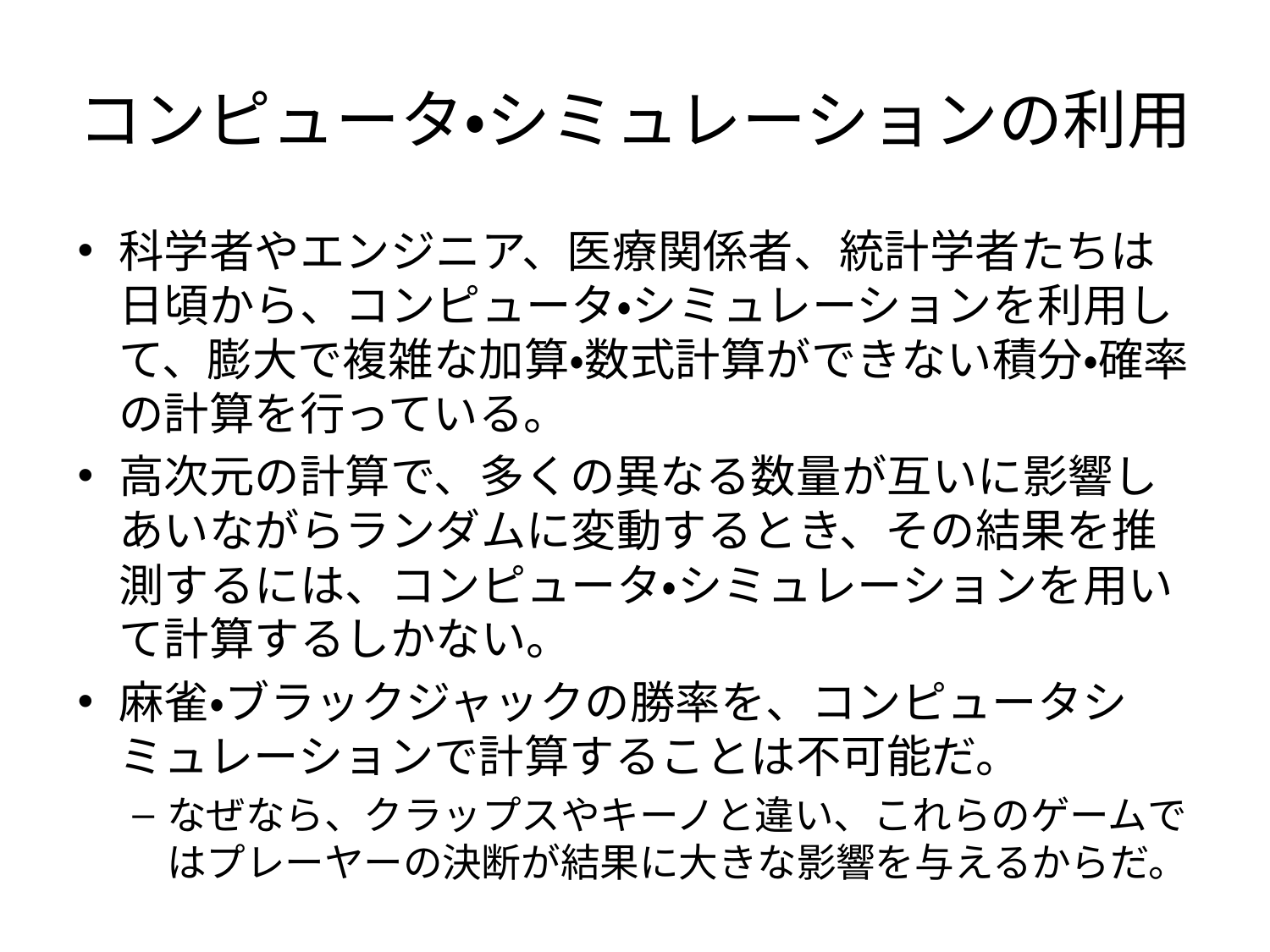

# コンピュータ・シミュレーションの利用
科学者やエンジニア、医療関係者、統計学者たちは日頃から、コンピュータ・シミュレーションを利用して、膨大で複雑な加算・数式計算ができない積分・確率の計算を行っている。
高次元の計算で、多くの異なる数量が互いに影響しあいながらランダムに変動するとき、その結果を推測するには、コンピュータ・シミュレーションを用いて計算するしかない。
麻雀・ブラックジャックの勝率を、コンピュータシミュレーションで計算することは不可能だ。
なぜなら、クラップスやキーノと違い、これらのゲームではプレーヤーの決断が結果に大きな影響を与えるからだ。